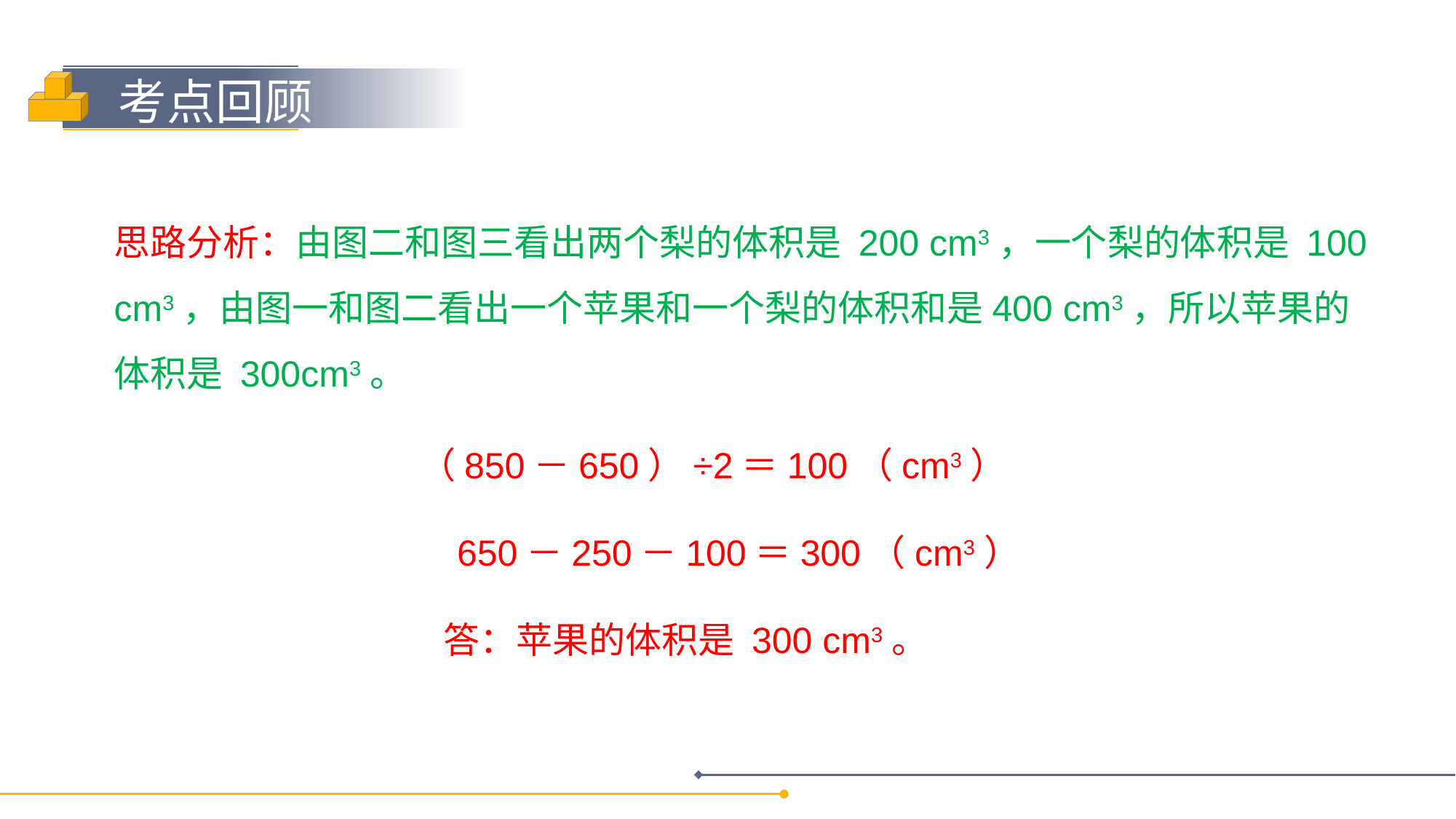

思路分析：由图二和图三看出两个梨的体积是 200 cm3，一个梨的体积是 100 cm3，由图一和图二看出一个苹果和一个梨的体积和是400 cm3，所以苹果的体积是 300cm3。
        （850－650）÷2＝100（cm3）
           650－250－100＝300（cm3）
           答：苹果的体积是 300 cm3。